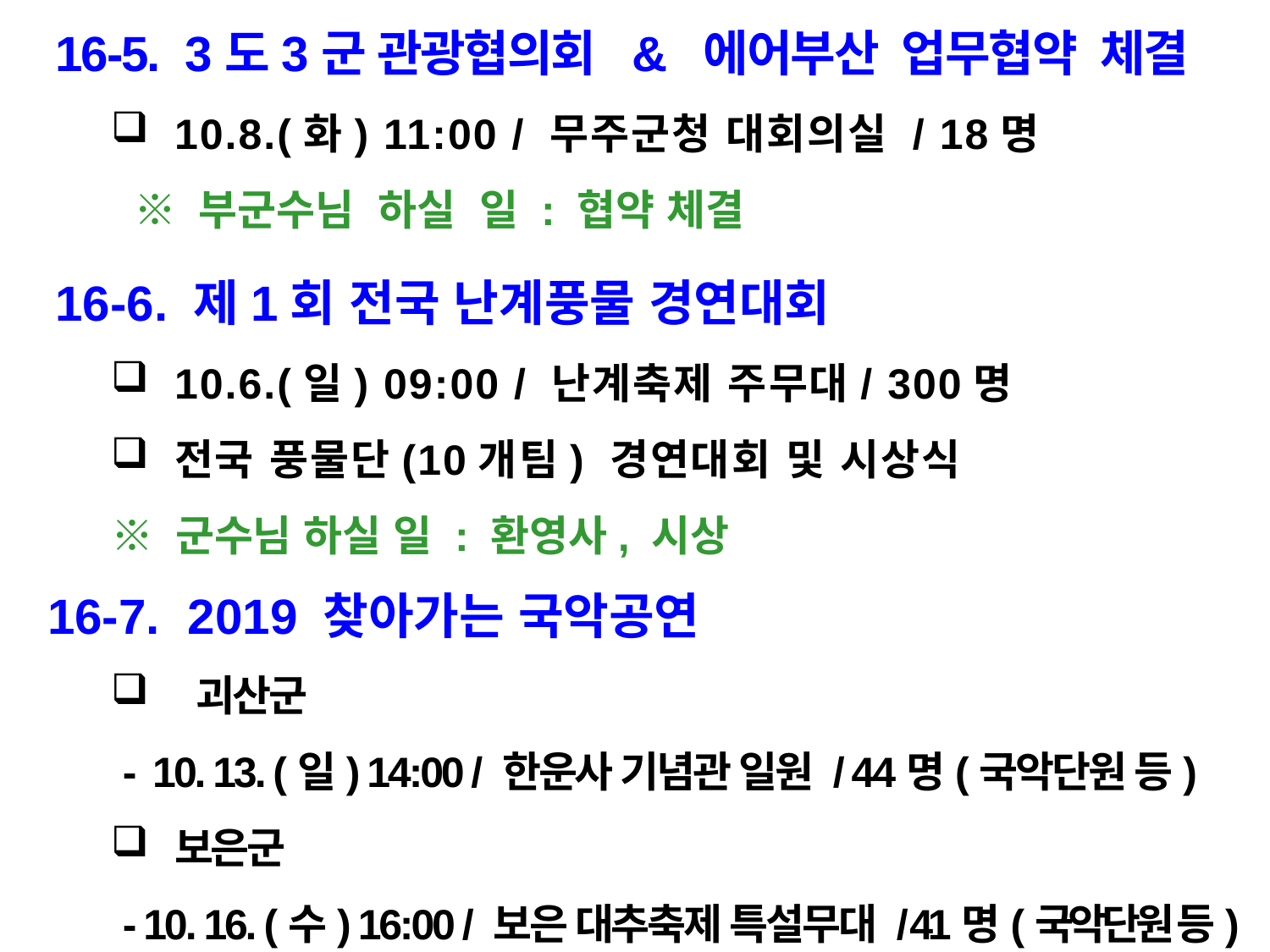

16-5.  3도3군 관광협의회  &  에어부산  업무협약  체결
10.8.(화) 11:00 / 무주군청 대회의실 / 18명
  ※ 부군수님  하실  일 : 협약 체결

16-6. 제1회 전국 난계풍물 경연대회
10.6.(일) 09:00 / 난계축제 주무대/ 300명
전국 풍물단(10개팀) 경연대회 및 시상식
※ 군수님 하실 일 : 환영사, 시상

16-7.  2019 찾아가는 국악공연
 괴산군
 -  10. 13. (일) 14:00 / 한운사 기념관 일원 / 44명(국악단원 등)
보은군
 - 10. 16. (수) 16:00 / 보은 대추축제 특설무대 / 41명(국악단원 등)